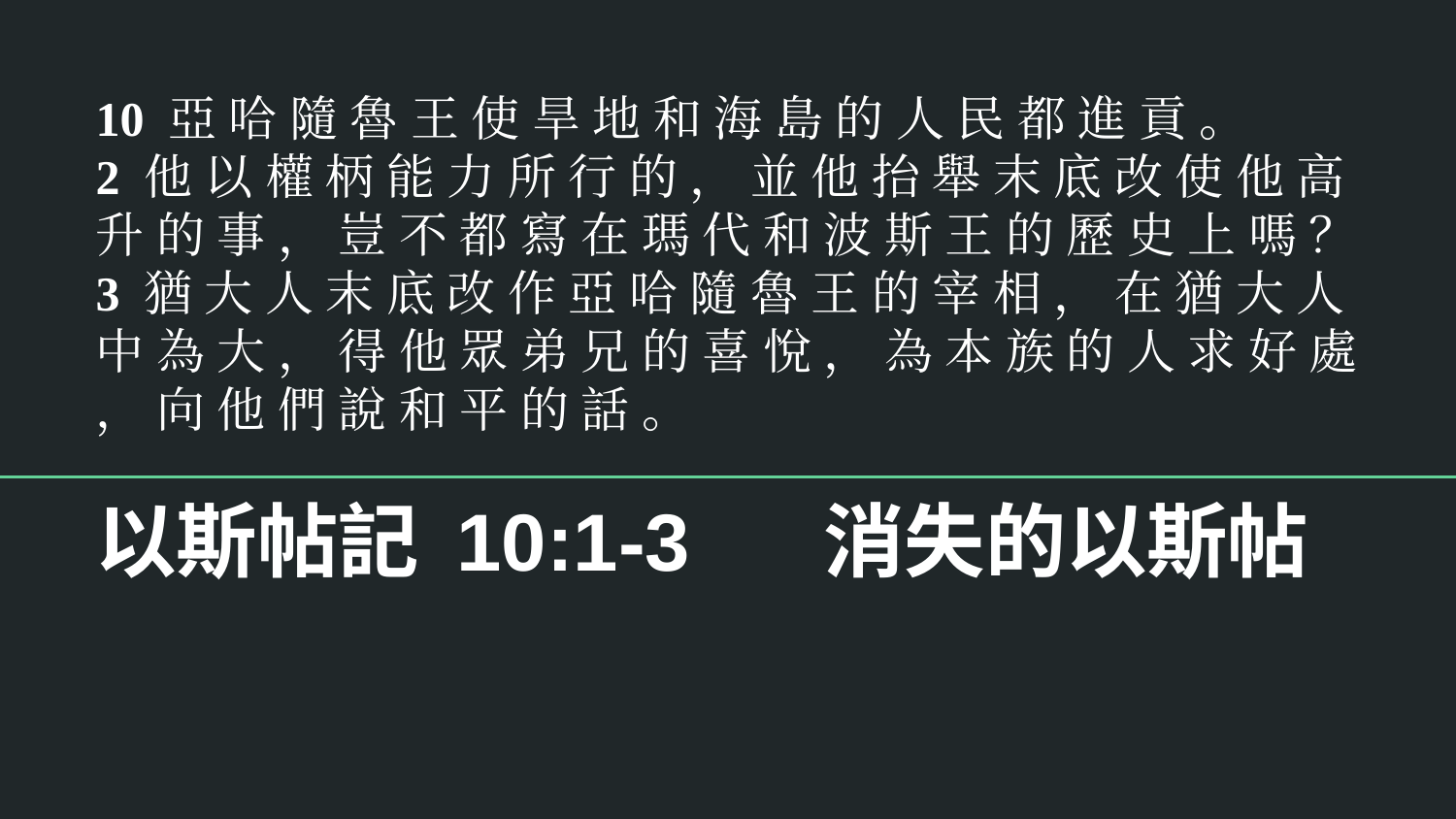

# 10 亞 哈 隨 魯 王 使 旱 地 和 海 島 的 人 民 都 進 貢 。
2 他 以 權 柄 能 力 所 行 的 ， 並 他 抬 舉 末 底 改 使 他 高 升 的 事 ， 豈 不 都 寫 在 瑪 代 和 波 斯 王 的 歷 史 上 嗎 ？
3 猶 大 人 末 底 改 作 亞 哈 隨 魯 王 的 宰 相 ， 在 猶 大 人 中 為 大 ， 得 他 眾 弟 兄 的 喜 悅 ， 為 本 族 的 人 求 好 處 ， 向 他 們 說 和 平 的 話 。
以斯帖記 10:1-3	消失的以斯帖